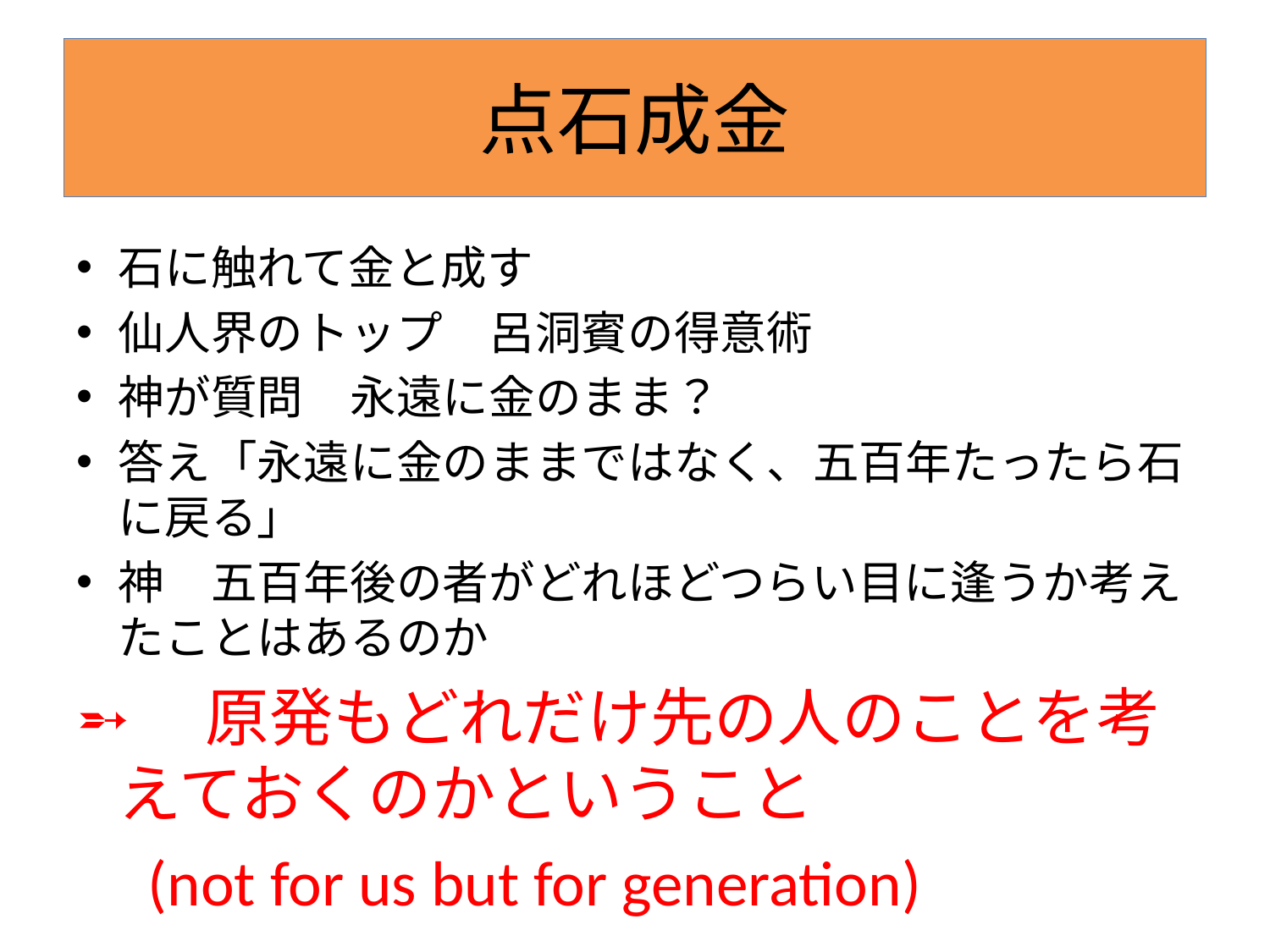

# 点石成金
石に触れて金と成す
仙人界のトップ　呂洞賓の得意術
神が質問　永遠に金のまま？
答え「永遠に金のままではなく、五百年たったら石に戻る」
神　五百年後の者がどれほどつらい目に逢うか考えたことはあるのか
➵　原発もどれだけ先の人のことを考えておくのかということ
     (not for us but for generation)